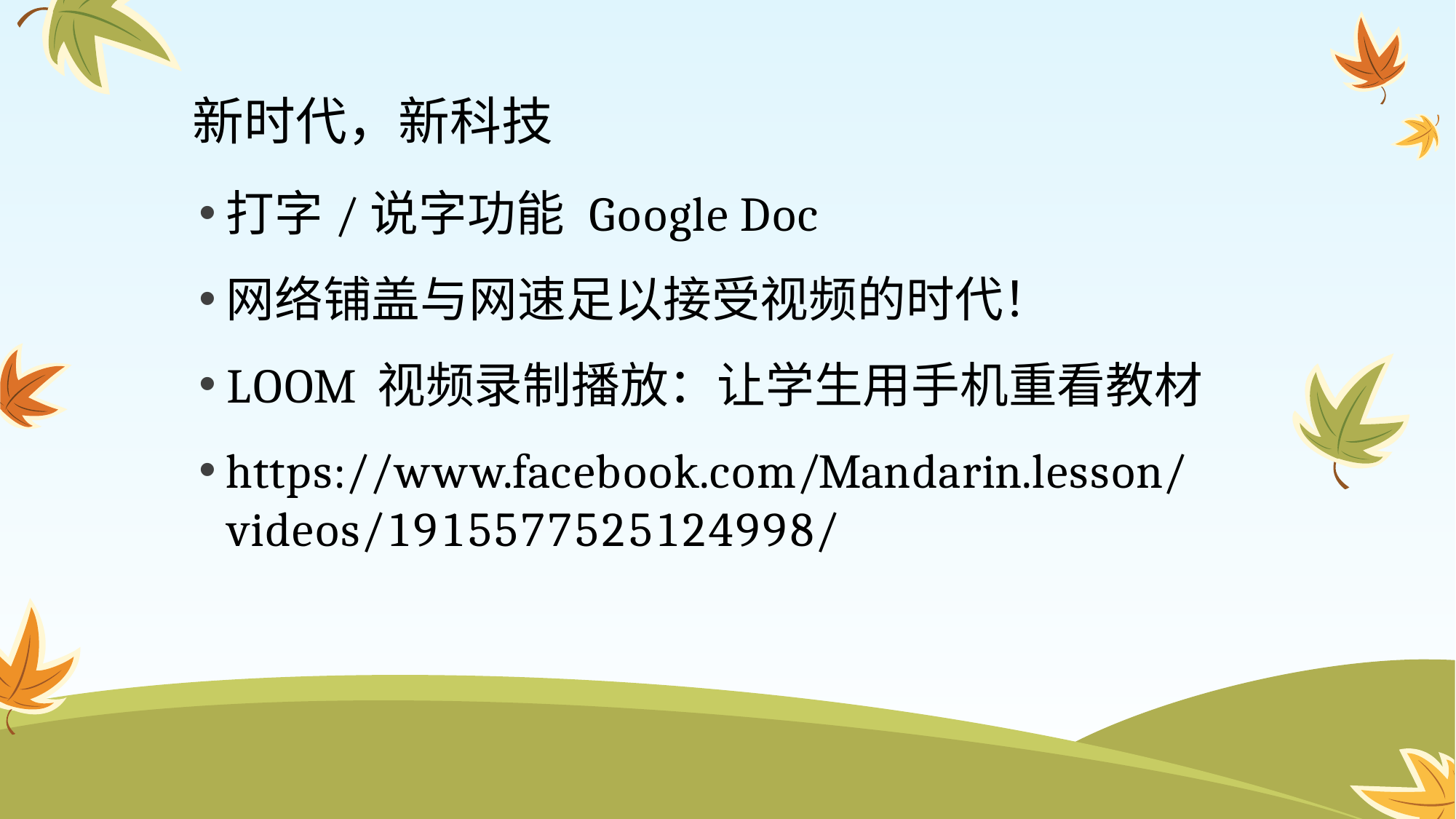

# 新时代，新科技
打字/说字功能 Google Doc
网络铺盖与网速足以接受视频的时代！
LOOM 视频录制播放：让学生用手机重看教材
https://www.facebook.com/Mandarin.lesson/videos/1915577525124998/